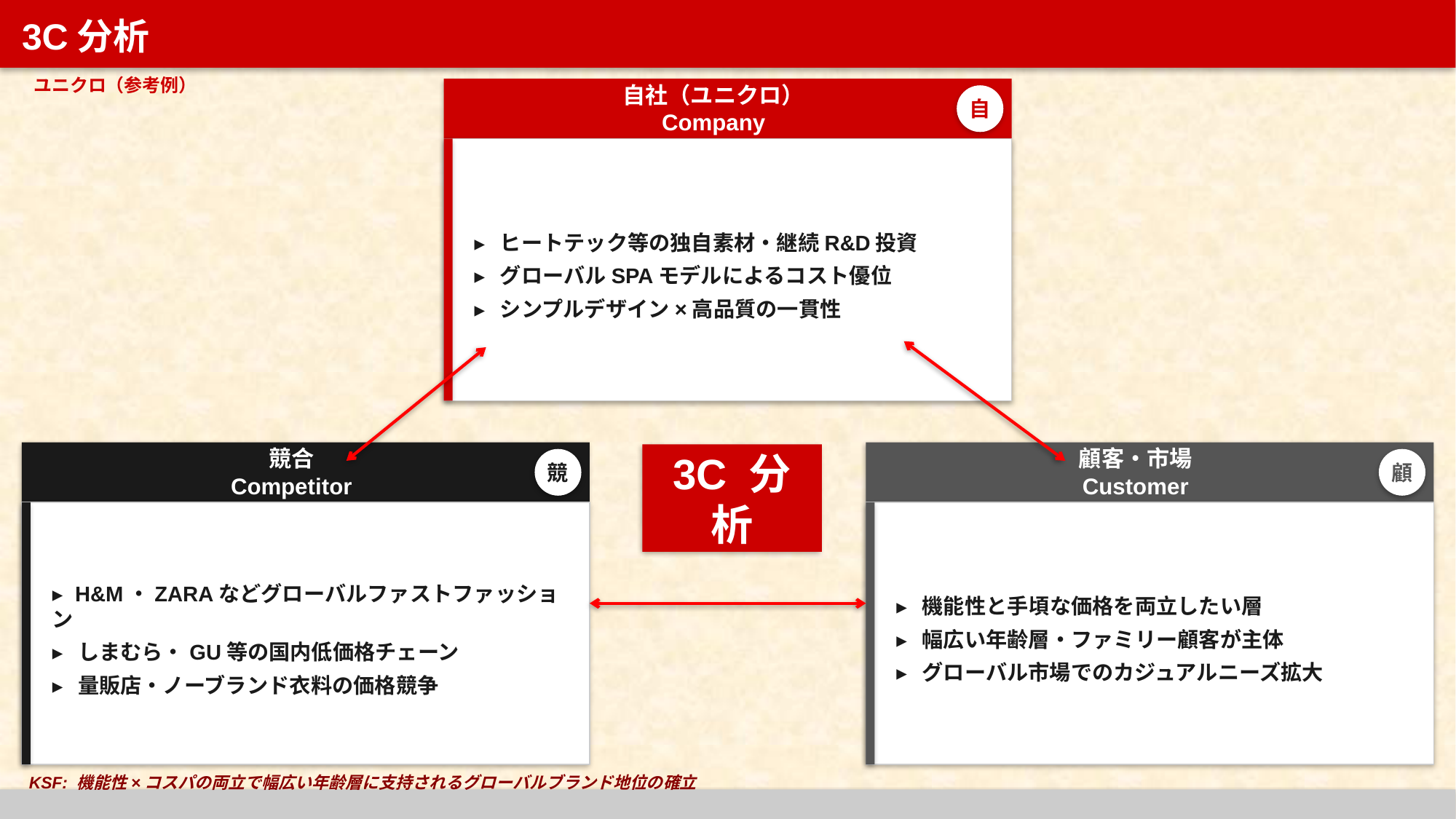

3C分析
ユニクロ（参考例）
自社（ユニクロ）
Company
自
▸  ヒートテック等の独自素材・継続R&D投資
▸  グローバルSPAモデルによるコスト優位
▸  シンプルデザイン×高品質の一貫性

競合
Competitor
顧客・市場
Customer
3C 分析
競
顧
▸  H&M・ZARAなどグローバルファストファッション
▸  しまむら・GU等の国内低価格チェーン
▸  量販店・ノーブランド衣料の価格競争

▸  機能性と手頃な価格を両立したい層
▸  幅広い年齢層・ファミリー顧客が主体
▸  グローバル市場でのカジュアルニーズ拡大

KSF: 機能性×コスパの両立で幅広い年齢層に支持されるグローバルブランド地位の確立